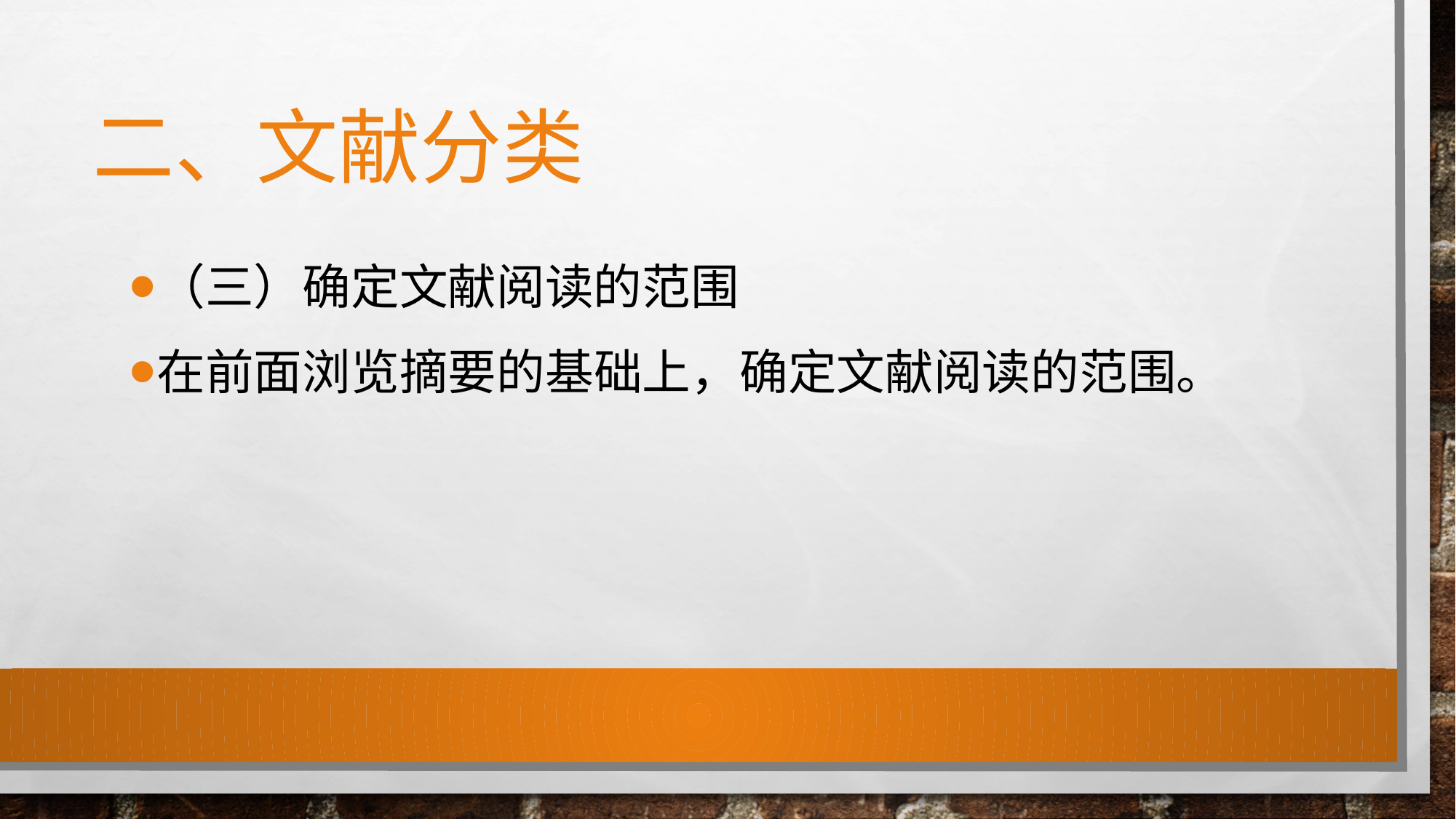

# 二、文献分类
（三）确定文献阅读的范围
在前面浏览摘要的基础上，确定文献阅读的范围。